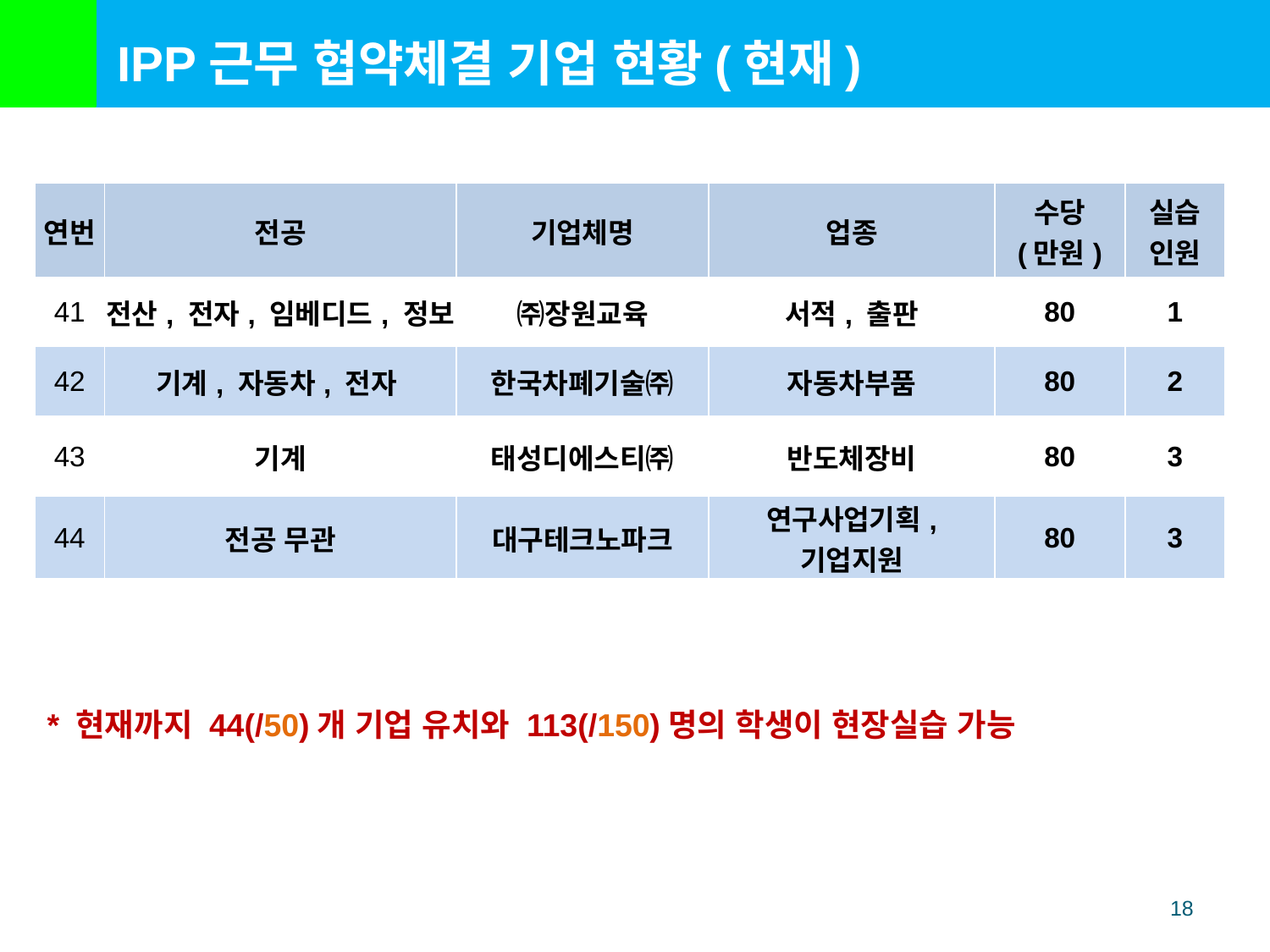

IPP근무 협약체결 기업 현황(현재)
| 연번 | 전공 | 기업체명 | 업종 | 수당 (만원) | 실습 인원 |
| --- | --- | --- | --- | --- | --- |
| 41 | 전산, 전자, 임베디드, 정보 | ㈜장원교육 | 서적, 출판 | 80 | 1 |
| 42 | 기계, 자동차, 전자 | 한국차폐기술㈜ | 자동차부품 | 80 | 2 |
| 43 | 기계 | 태성디에스티㈜ | 반도체장비 | 80 | 3 |
| 44 | 전공 무관 | 대구테크노파크 | 연구사업기획, 기업지원 | 80 | 3 |
* 현재까지 44(/50)개 기업 유치와 113(/150)명의 학생이 현장실습 가능
18